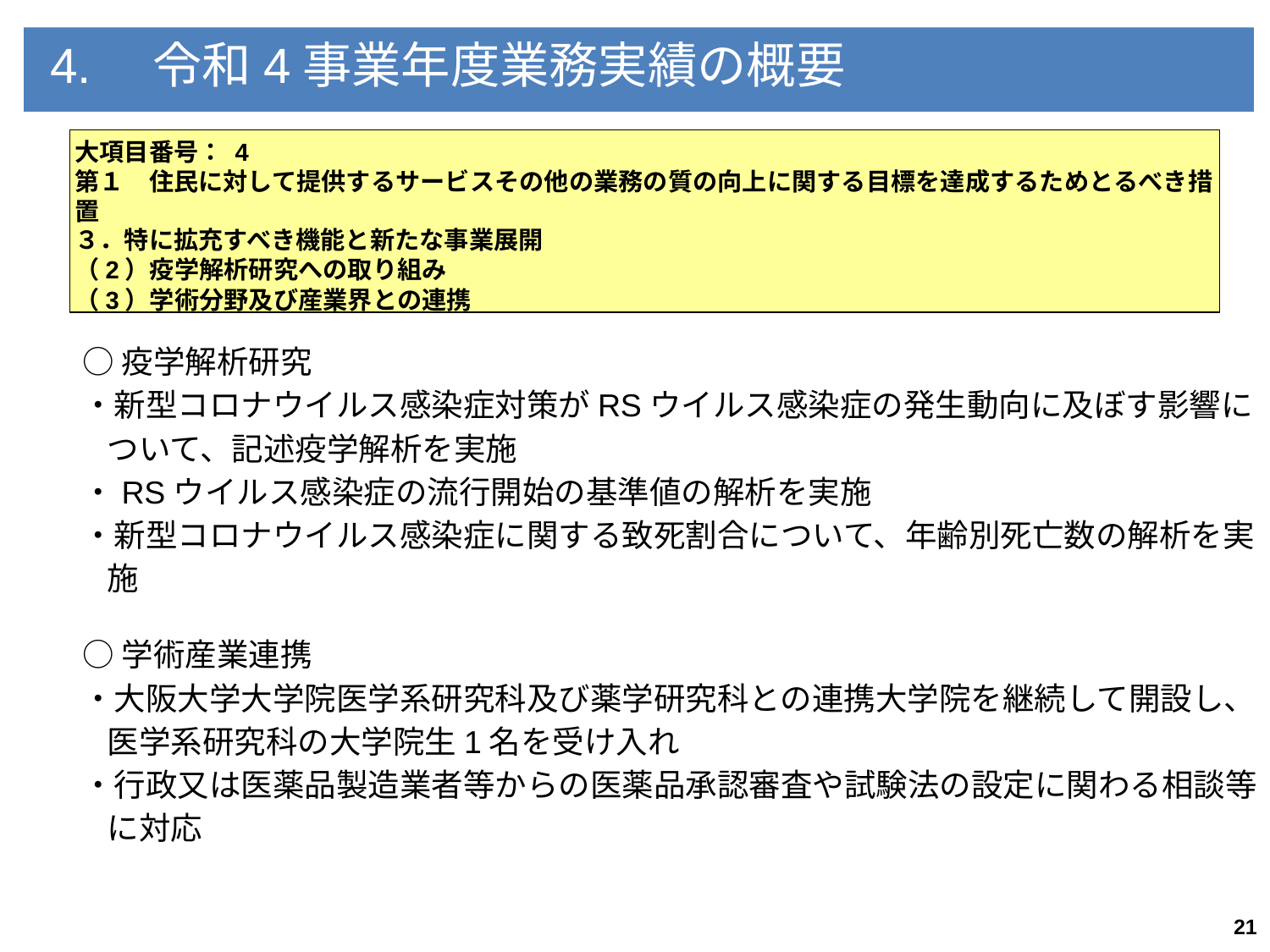

4.　令和4事業年度業務実績の概要
大項目番号： 4
第１　住民に対して提供するサービスその他の業務の質の向上に関する目標を達成するためとるべき措置
３．特に拡充すべき機能と新たな事業展開
（2）疫学解析研究への取り組み
（3）学術分野及び産業界との連携

○疫学解析研究
・新型コロナウイルス感染症対策がRSウイルス感染症の発生動向に及ぼす影響について、記述疫学解析を実施
・RSウイルス感染症の流行開始の基準値の解析を実施
・新型コロナウイルス感染症に関する致死割合について、年齢別死亡数の解析を実施

○学術産業連携
・大阪大学大学院医学系研究科及び薬学研究科との連携大学院を継続して開設し、医学系研究科の大学院生1名を受け入れ
・行政又は医薬品製造業者等からの医薬品承認審査や試験法の設定に関わる相談等に対応

21